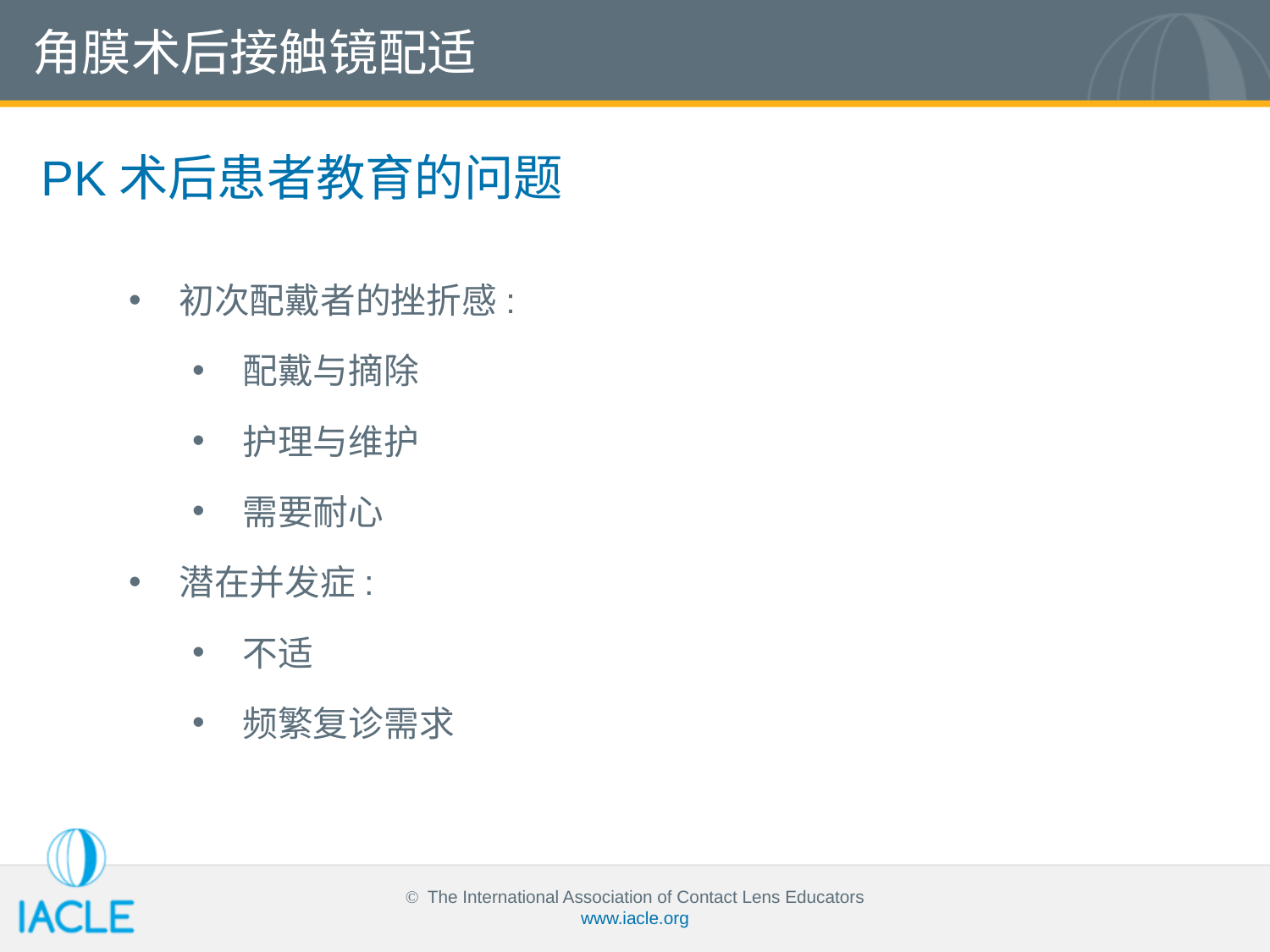

角膜术后接触镜配适
PK术后患者教育的问题
初次配戴者的挫折感:
配戴与摘除
护理与维护
需要耐心
潜在并发症:
不适
频繁复诊需求